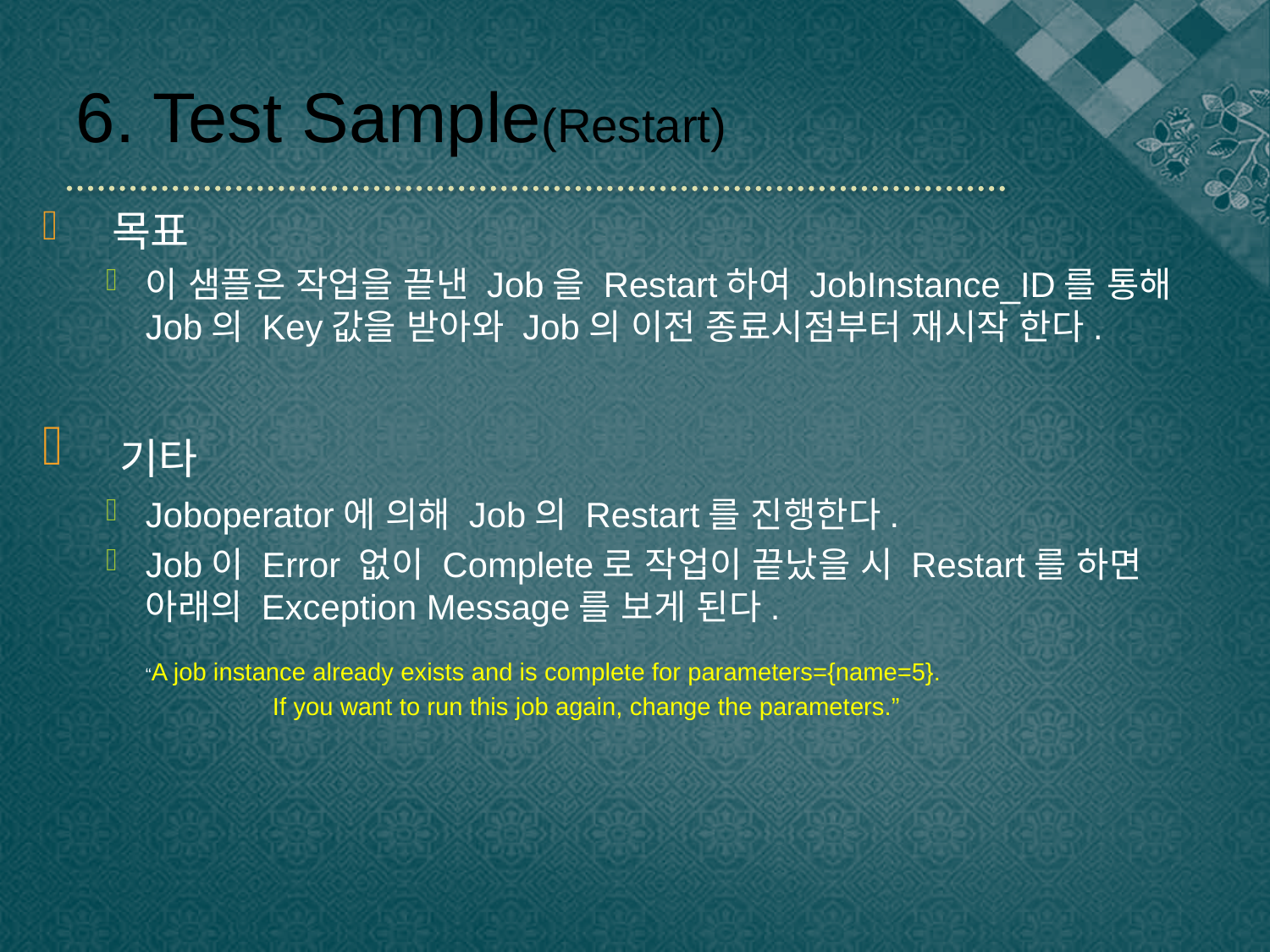

# 6. Test Sample(Restart)
 목표
이 샘플은 작업을 끝낸 Job을 Restart하여 JobInstance_ID를 통해 Job의 Key값을 받아와 Job의 이전 종료시점부터 재시작 한다.

 기타
Joboperator에 의해 Job의 Restart를 진행한다.
Job이 Error 없이 Complete로 작업이 끝났을 시 Restart를 하면 아래의 Exception Message를 보게 된다.

	“A job instance already exists and is complete for parameters={name=5}.
		If you want to run this job again, change the parameters.”